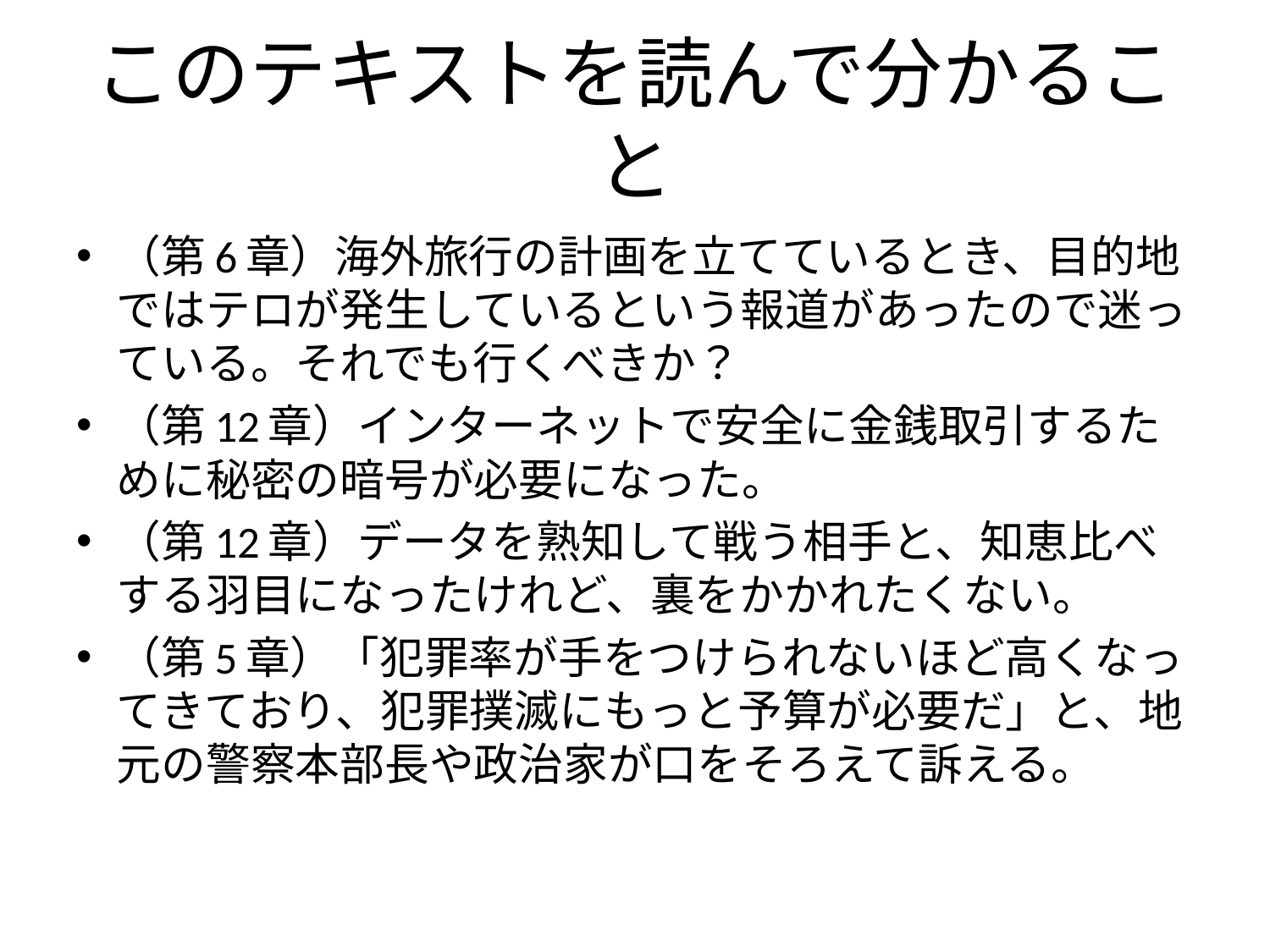

# このテキストを読んで分かること
（第6章）海外旅行の計画を立てているとき、目的地ではテロが発生しているという報道があったので迷っている。それでも行くべきか？
（第12章）インターネットで安全に金銭取引するために秘密の暗号が必要になった。
（第12章）データを熟知して戦う相手と、知恵比べする羽目になったけれど、裏をかかれたくない。
（第5章）「犯罪率が手をつけられないほど高くなってきており、犯罪撲滅にもっと予算が必要だ」と、地元の警察本部長や政治家が口をそろえて訴える。